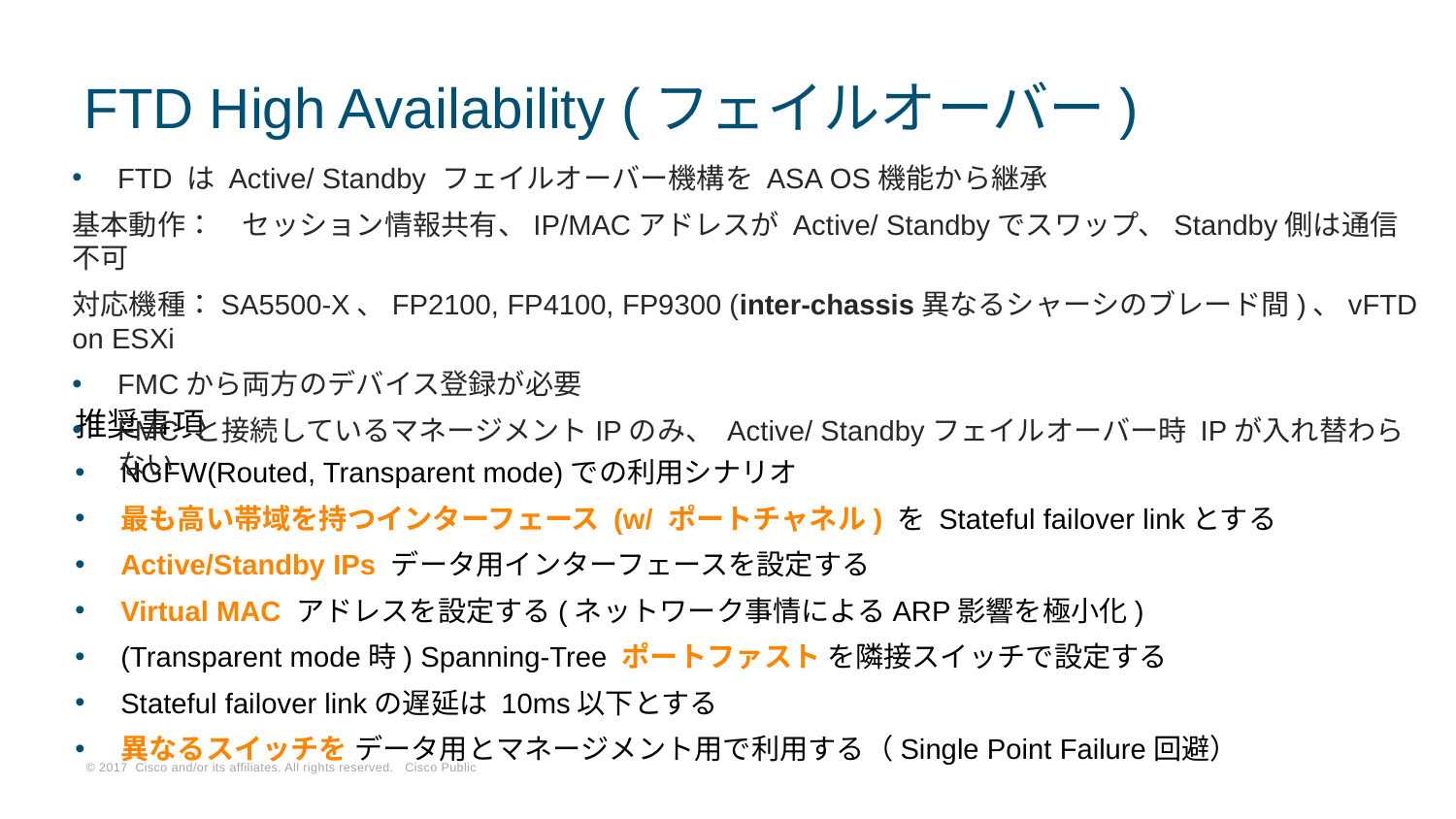

# FTD High Availability (フェイルオーバー)
FTD は Active/ Standby フェイルオーバー機構を ASA OS機能から継承
基本動作：　セッション情報共有、IP/MACアドレスが Active/ Standbyでスワップ、Standby側は通信不可
対応機種：SA5500-X、FP2100, FP4100, FP9300 (inter-chassis異なるシャーシのブレード間)、vFTD on ESXi
FMCから両方のデバイス登録が必要
FMC と接続しているマネージメントIPのみ、 Active/ Standbyフェイルオーバー時 IPが入れ替わらない

推奨事項
NGFW(Routed, Transparent mode)での利用シナリオ
最も高い帯域を持つインターフェース (w/ ポートチャネル) を Stateful failover linkとする
Active/Standby IPs データ用インターフェースを設定する
Virtual MAC アドレスを設定する(ネットワーク事情によるARP影響を極小化)
(Transparent mode時) Spanning-Tree ポートファスト を隣接スイッチで設定する
Stateful failover linkの遅延は 10ms以下とする
異なるスイッチを データ用とマネージメント用で利用する（Single Point Failure回避）